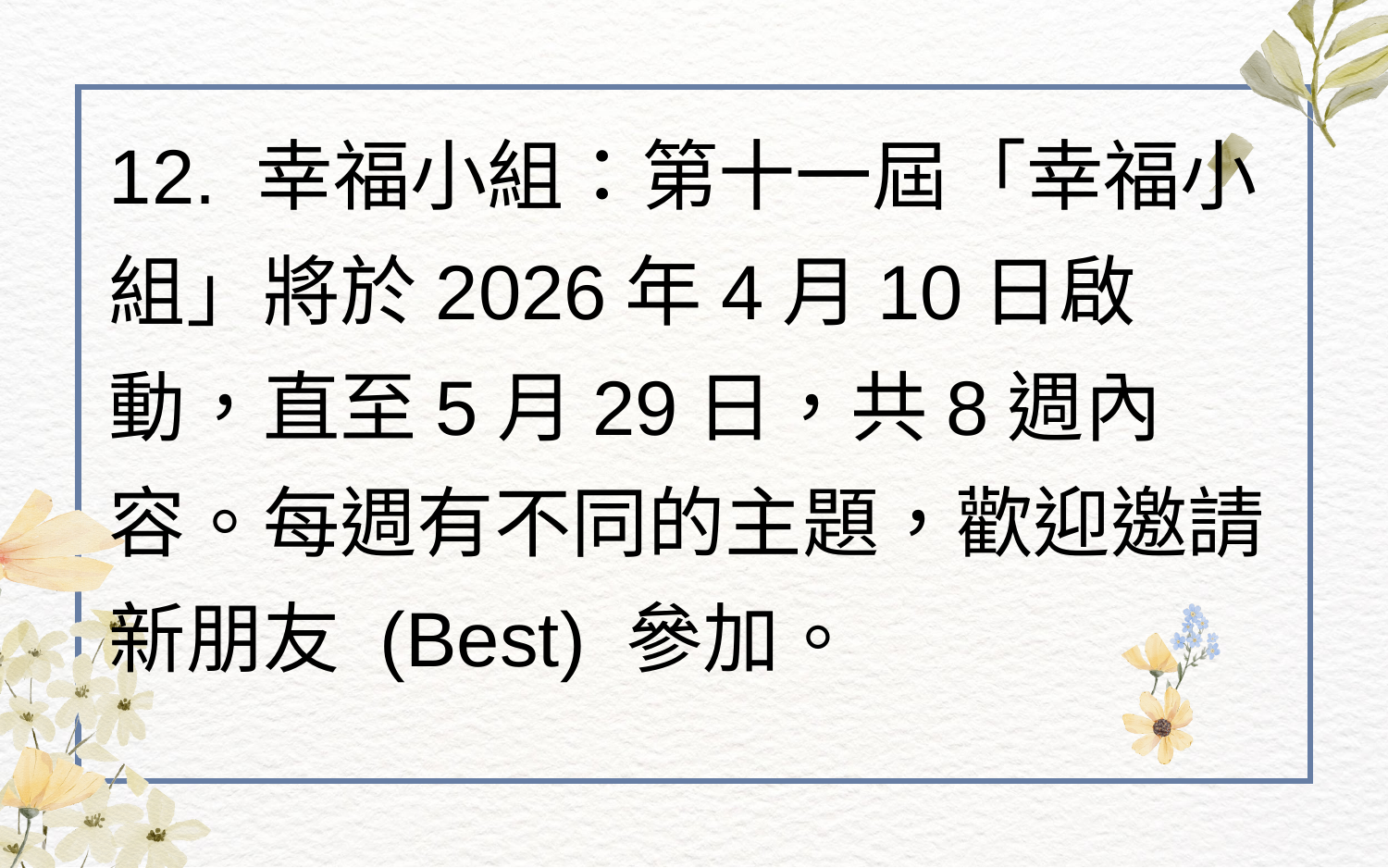

12. 幸福小組：第十一屆「幸福小組」將於2026年4月10日啟動，直至5月29日，共8週內容。每週有不同的主題，歡迎邀請新朋友 (Best) 參加。